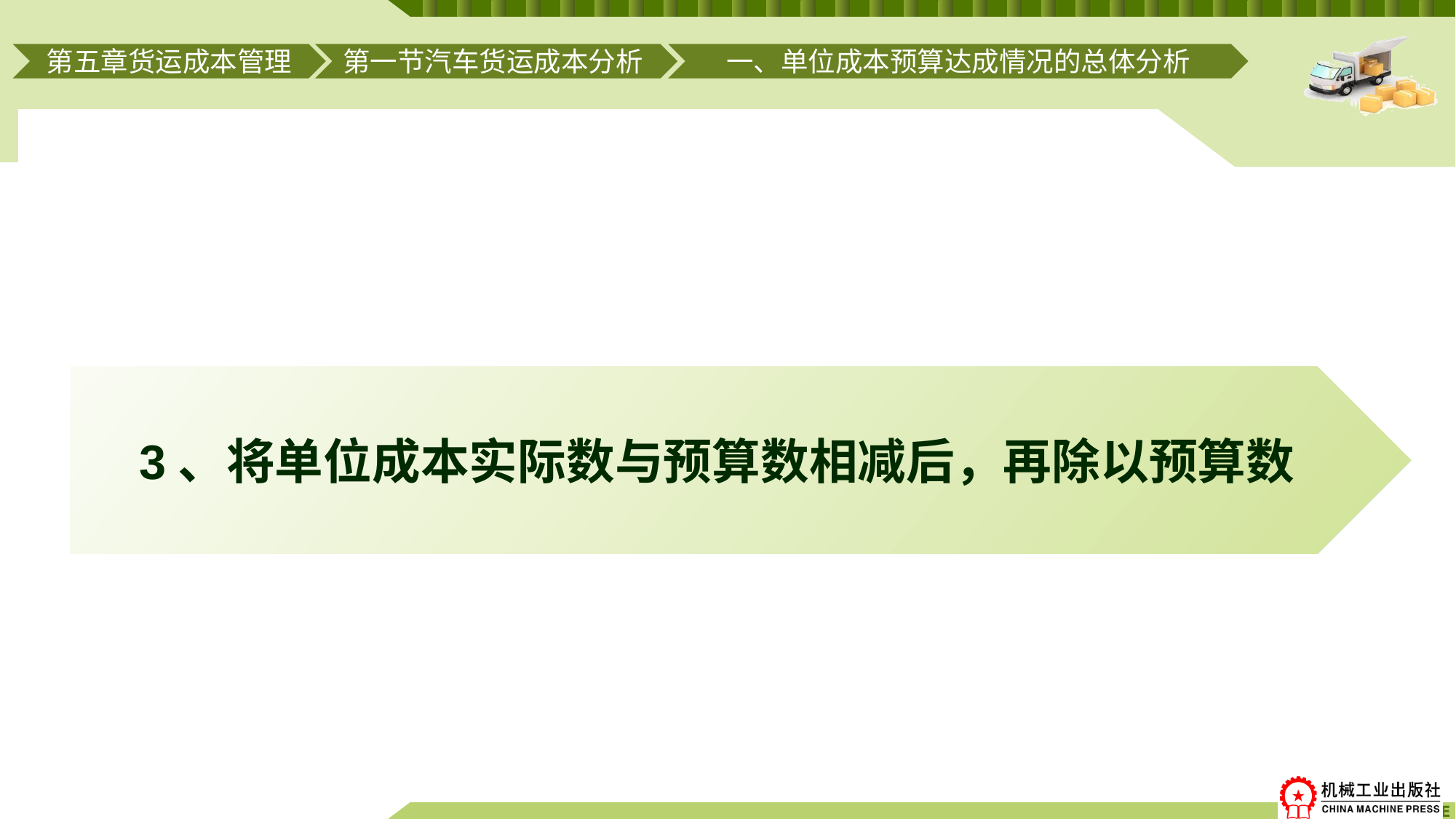

第一节汽车货运成本分析
一、单位成本预算达成情况的总体分析
第五章货运成本管理

3、将单位成本实际数与预算数相减后，再除以预算数